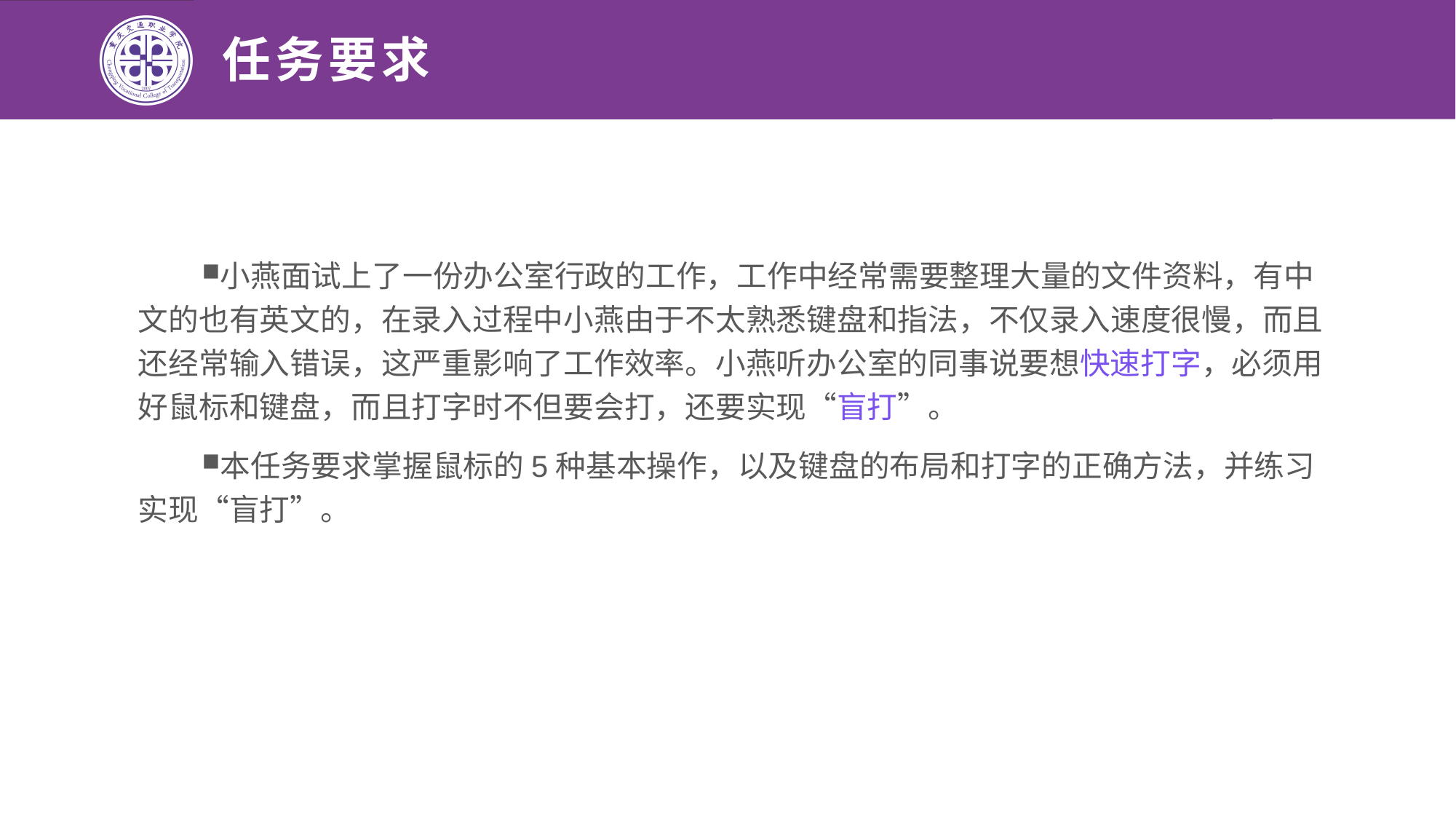

# 任务要求
小燕面试上了一份办公室行政的工作，工作中经常需要整理大量的文件资料，有中文的也有英文的，在录入过程中小燕由于不太熟悉键盘和指法，不仅录入速度很慢，而且还经常输入错误，这严重影响了工作效率。小燕听办公室的同事说要想快速打字，必须用好鼠标和键盘，而且打字时不但要会打，还要实现“盲打”。
本任务要求掌握鼠标的5种基本操作，以及键盘的布局和打字的正确方法，并练习实现“盲打”。